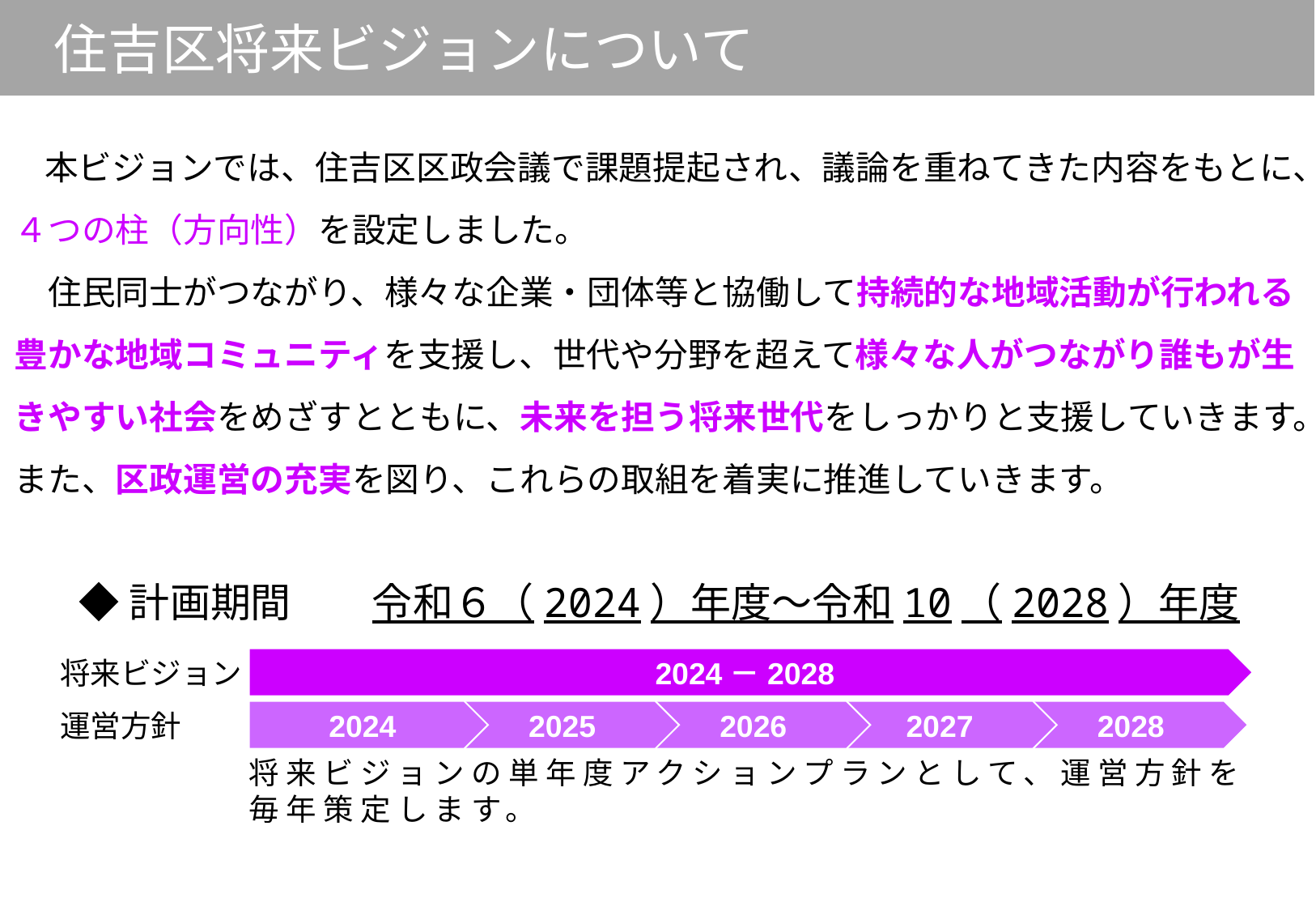

住吉区将来ビジョンについて

　本ビジョンでは、住吉区区政会議で課題提起され、議論を重ねてきた内容をもとに、４つの柱（方向性）を設定しました。
　住民同士がつながり、様々な企業・団体等と協働して持続的な地域活動が行われる豊かな地域コミュニティを支援し、世代や分野を超えて様々な人がつながり誰もが生きやすい社会をめざすとともに、未来を担う将来世代をしっかりと支援していきます。また、区政運営の充実を図り、これらの取組を着実に推進していきます。
◆計画期間　　令和６（2024）年度～令和10（2028）年度
将来ビジョン
2024－2028
運営方針
2024
  2025
  2026
  2027
  2028
将来ビジョンの単年度アクションプランとして、運営方針を
毎年策定します。